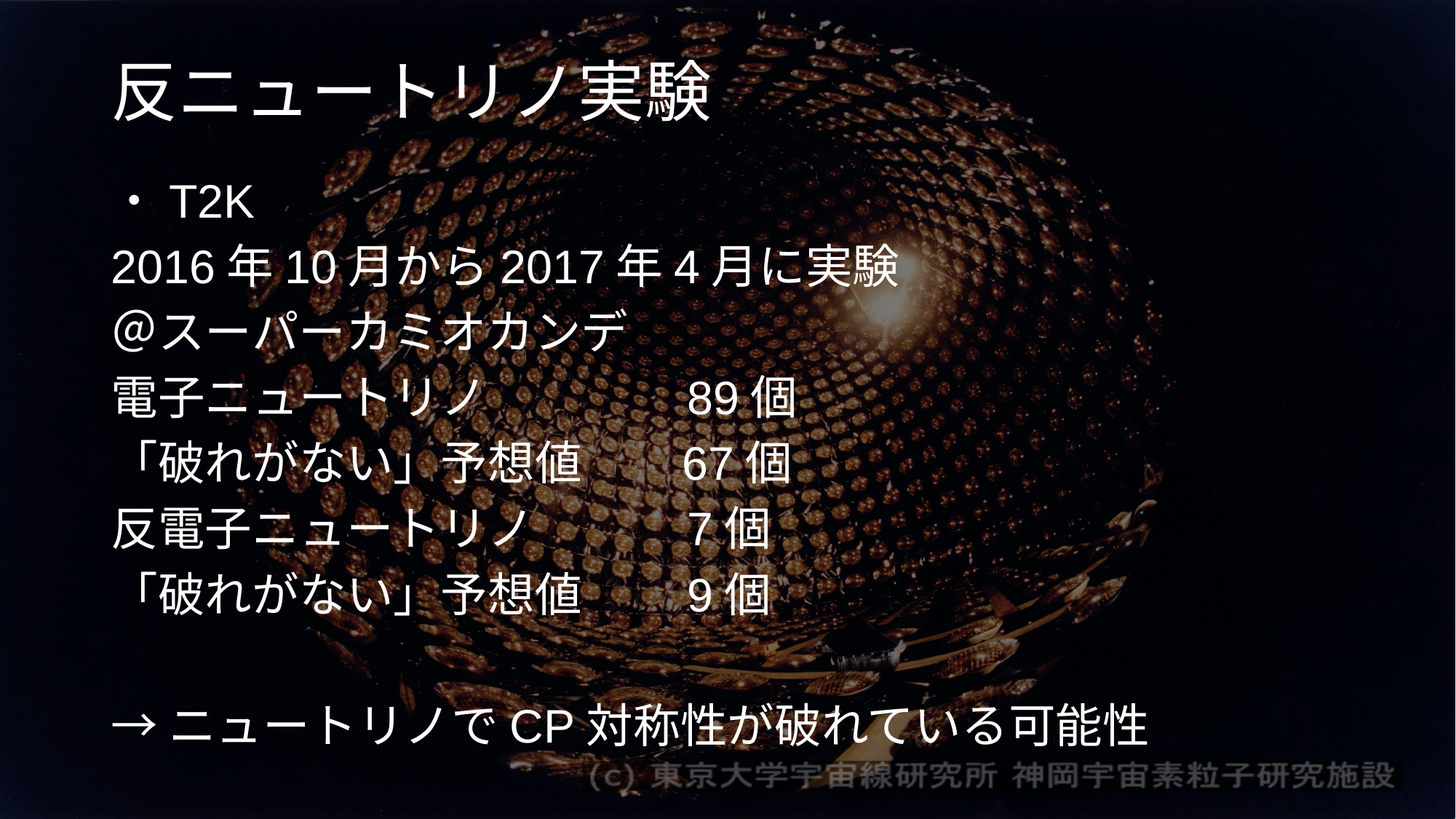

# 反ニュートリノ実験
・T2K
2016年10月から2017年4月に実験
＠スーパーカミオカンデ
電子ニュートリノ　　　　89個
「破れがない」予想値　    67個
反電子ニュートリノ　　　7個
「破れがない」予想値　　9個

→ニュートリノでCP対称性が破れている可能性